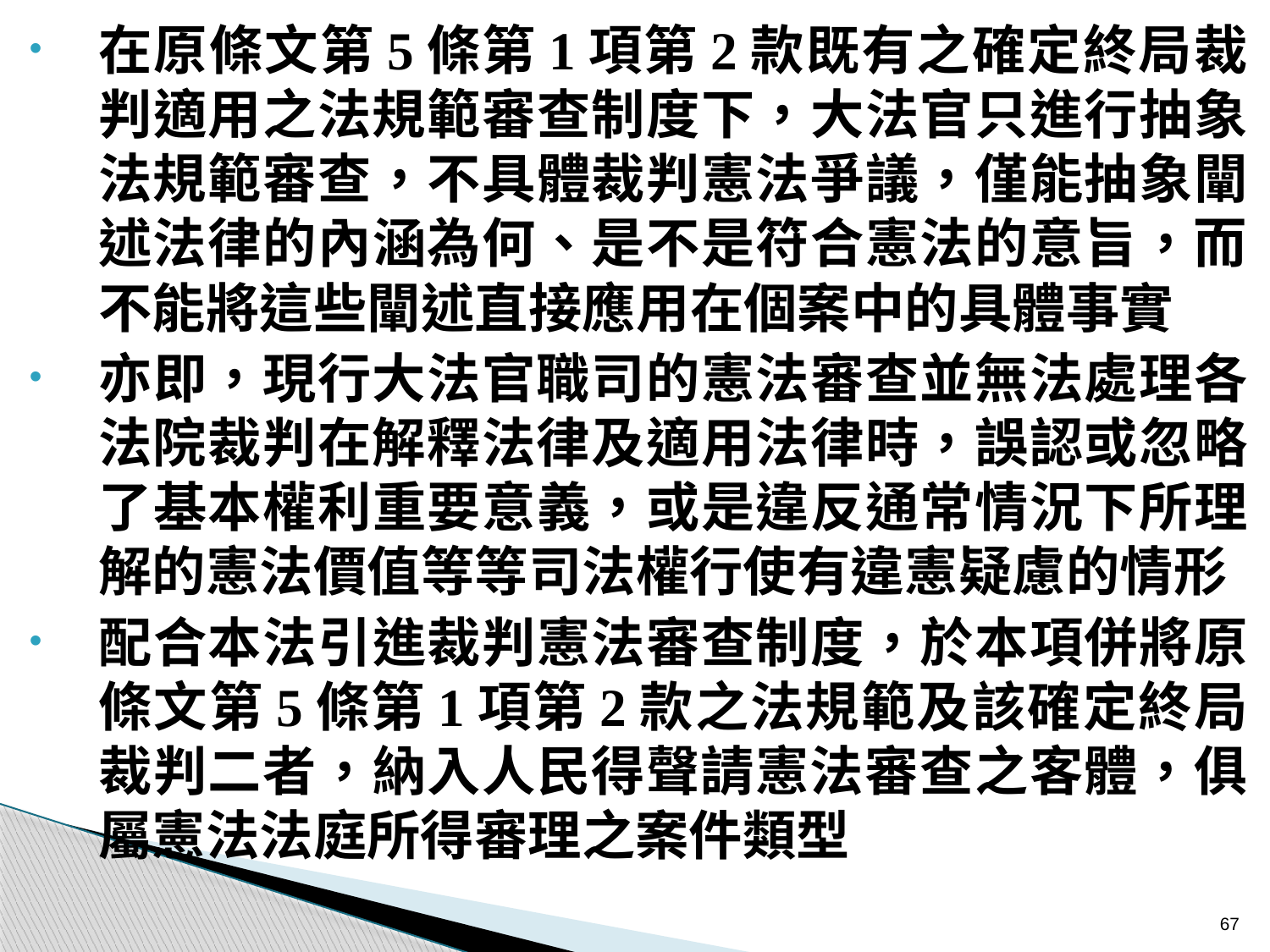

在原條文第5條第1項第2款既有之確定終局裁判適用之法規範審查制度下，大法官只進行抽象法規範審查，不具體裁判憲法爭議，僅能抽象闡述法律的內涵為何、是不是符合憲法的意旨，而不能將這些闡述直接應用在個案中的具體事實
亦即，現行大法官職司的憲法審查並無法處理各法院裁判在解釋法律及適用法律時，誤認或忽略了基本權利重要意義，或是違反通常情況下所理解的憲法價值等等司法權行使有違憲疑慮的情形
配合本法引進裁判憲法審查制度，於本項併將原條文第5條第1項第2款之法規範及該確定終局裁判二者，納入人民得聲請憲法審查之客體，俱屬憲法法庭所得審理之案件類型
67